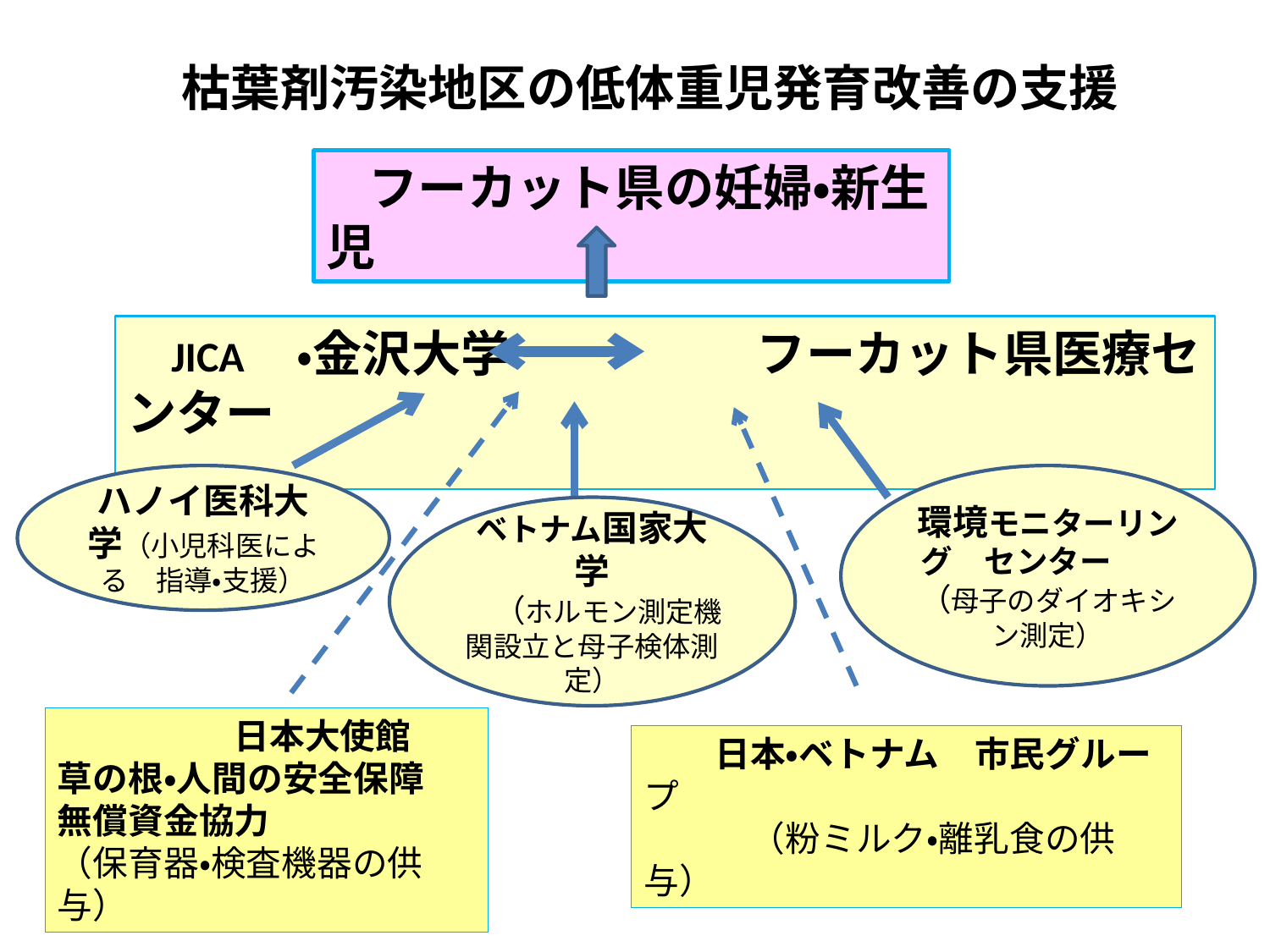

枯葉剤汚染地区の低体重児発育改善の支援
　フーカット県の妊婦・新生児

　JICA　・金沢大学　　　　　フーカット県医療センター
ハノイ医科大学（小児科医による　指導・支援）
環境モニターリング　センター　　（母子のダイオキシン測定）
ベトナム国家大学
　（ホルモン測定機関設立と母子検体測定）
　　　　　日本大使館
草の根・人間の安全保障　無償資金協力
（保育器・検査機器の供与）
　　日本・ベトナム　市民グループ
　　　（粉ミルク・離乳食の供与）